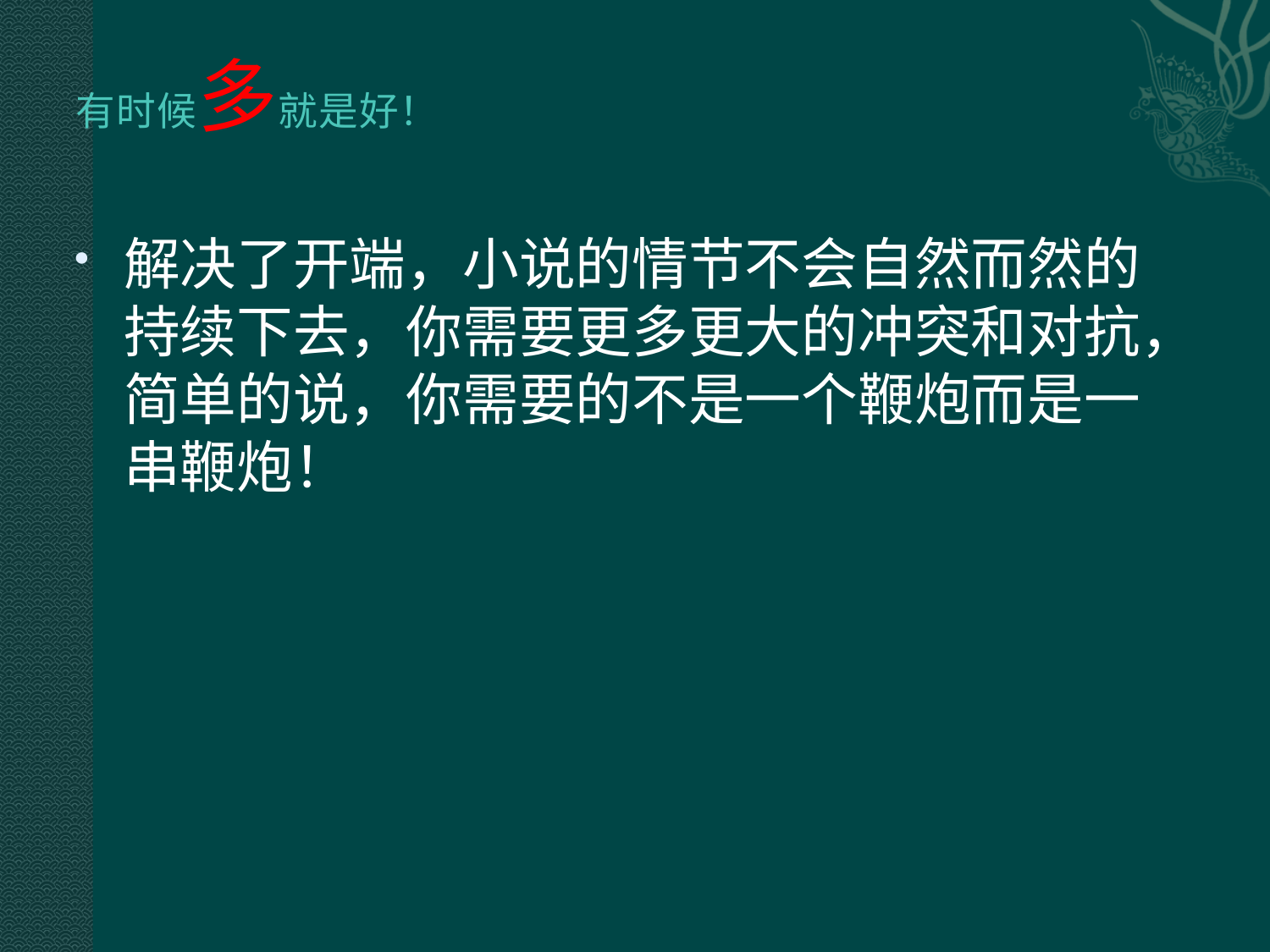

# 有时候多就是好！
解决了开端，小说的情节不会自然而然的持续下去，你需要更多更大的冲突和对抗，简单的说，你需要的不是一个鞭炮而是一串鞭炮！